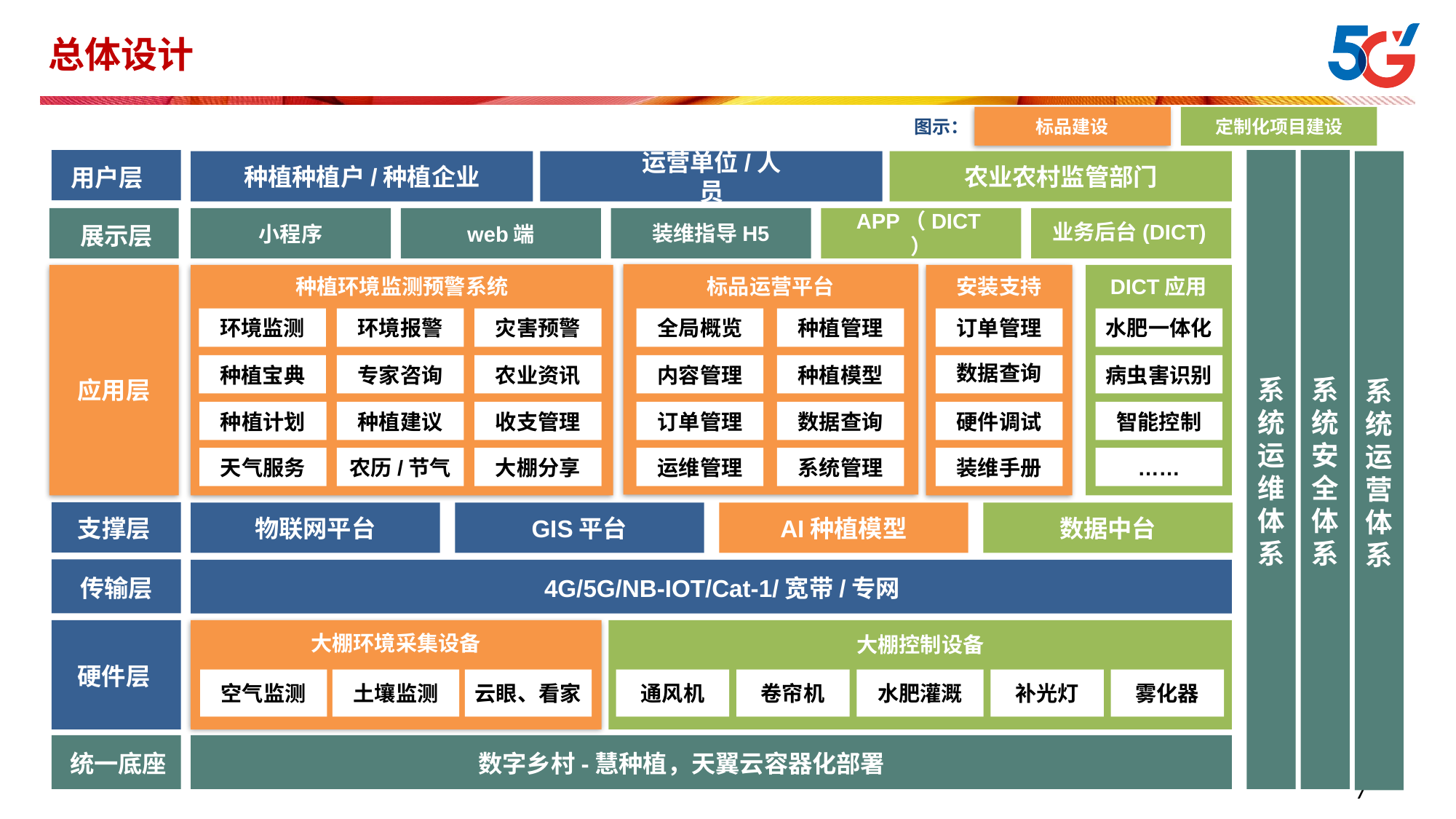

# 总体设计

图示：
标品建设
定制化项目建设

系统安全体系

系统运营体系

种植种植户/种植企业
运营单位/人员
农业农村监管部门
用户层

业务后台(DICT)
装维指导H5
小程序
web端
APP（DICT）
展示层

种植环境监测预警系统
标品运营平台
安装支持
DICT应用

环境监测

环境报警

灾害预警

全局概览

种植管理

订单管理

水肥一体化
数据查询

种植宝典

专家咨询

农业资讯

内容管理

种植模型

病虫害识别
系统运维体系
应用层

种植计划

种植建议

收支管理

订单管理

数据查询

硬件调试

智能控制

天气服务

农历/节气

大棚分享

运维管理

系统管理

装维手册

……

物联网平台

GIS平台

AI种植模型

数据中台
支撑层

4G/5G/NB-IOT/Cat-1/宽带/专网
传输层

大棚环境采集设备
大棚控制设备
硬件层

空气监测

土壤监测

云眼、看家

通风机

卷帘机

水肥灌溉

补光灯

雾化器

统一底座
数字乡村-慧种植，天翼云容器化部署